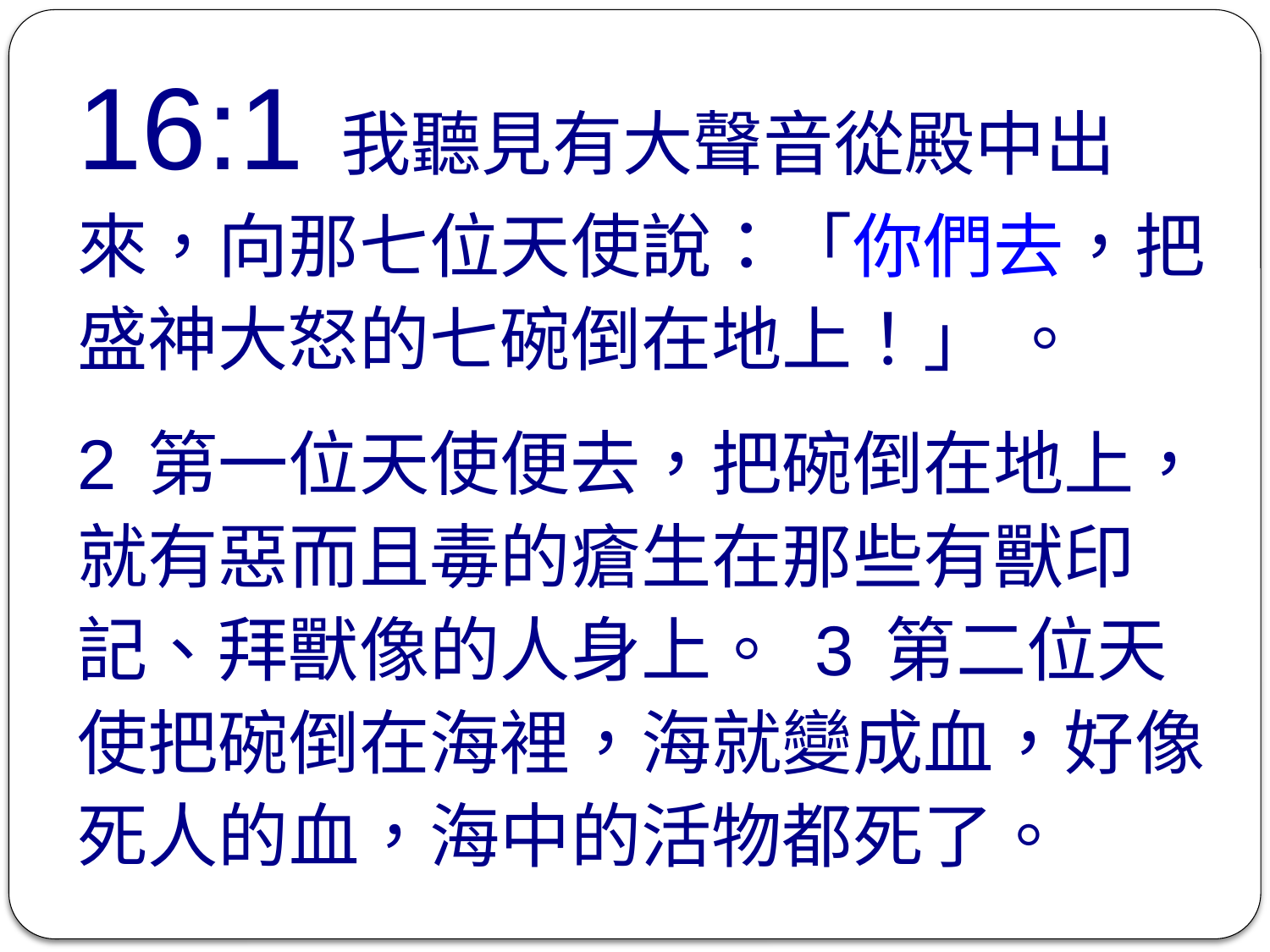

16:1 我聽見有大聲音從殿中出來，向那七位天使說：「你們去，把盛神大怒的七碗倒在地上！」 。
2 第一位天使便去，把碗倒在地上，就有惡而且毒的瘡生在那些有獸印記、拜獸像的人身上。 3 第二位天使把碗倒在海裡，海就變成血，好像死人的血，海中的活物都死了。